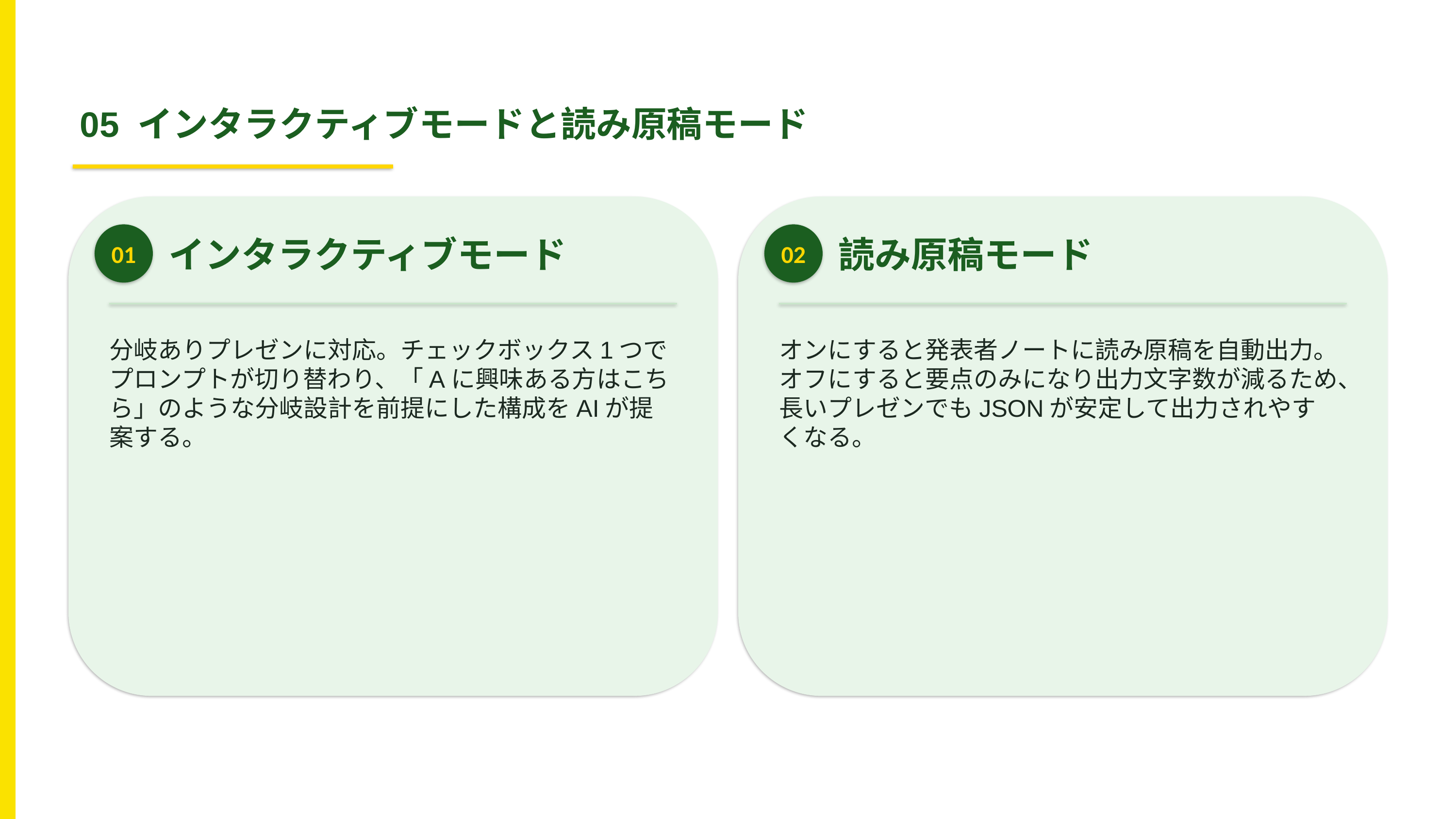

05 インタラクティブモードと読み原稿モード

01
02
インタラクティブモード
読み原稿モード

分岐ありプレゼンに対応。チェックボックス1つでプロンプトが切り替わり、「Aに興味ある方はこちら」のような分岐設計を前提にした構成をAIが提案する。
オンにすると発表者ノートに読み原稿を自動出力。オフにすると要点のみになり出力文字数が減るため、長いプレゼンでもJSONが安定して出力されやすくなる。